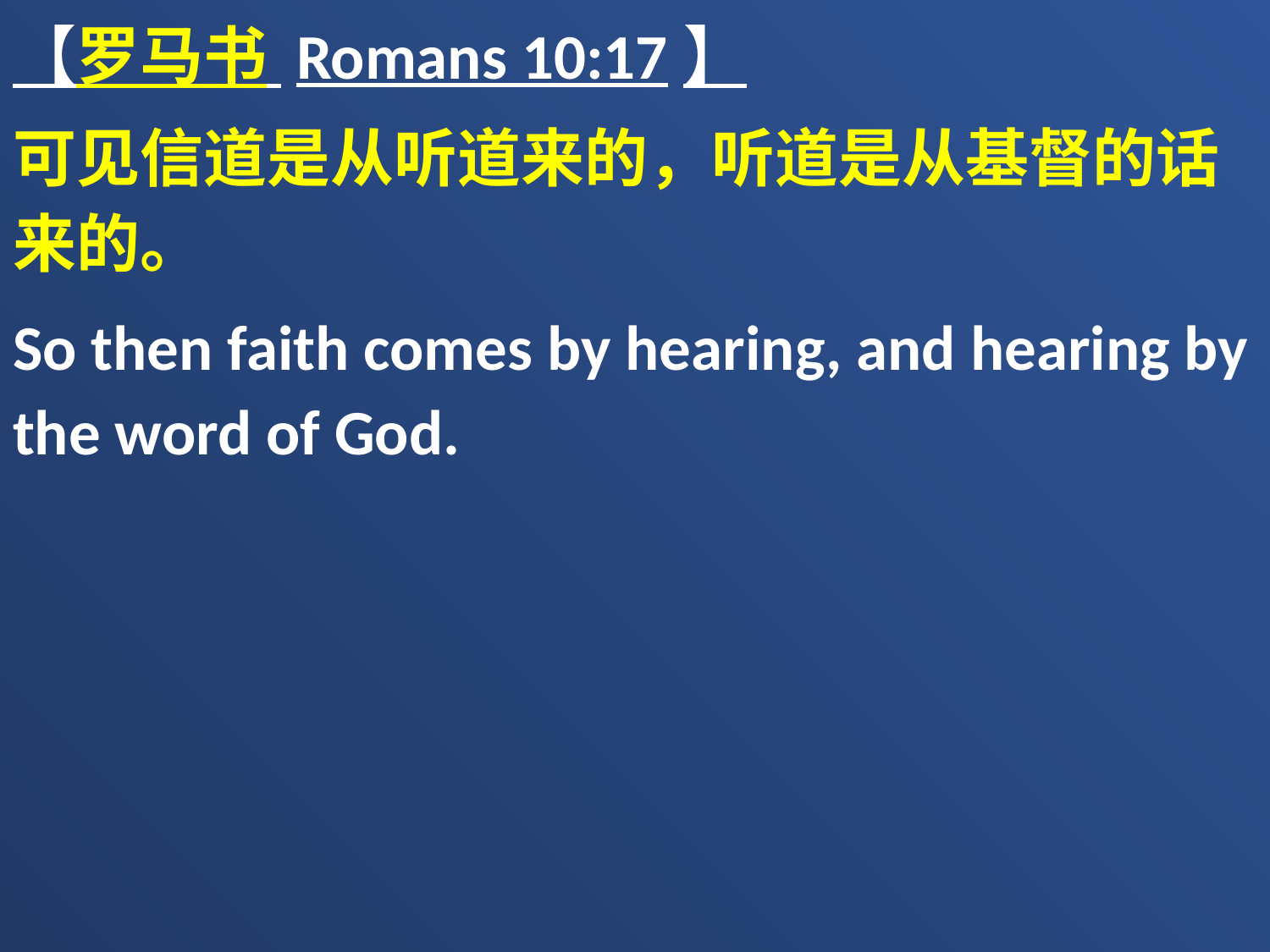

【罗马书 Romans 10:17】
可见信道是从听道来的，听道是从基督的话来的。
So then faith comes by hearing, and hearing by the word of God.